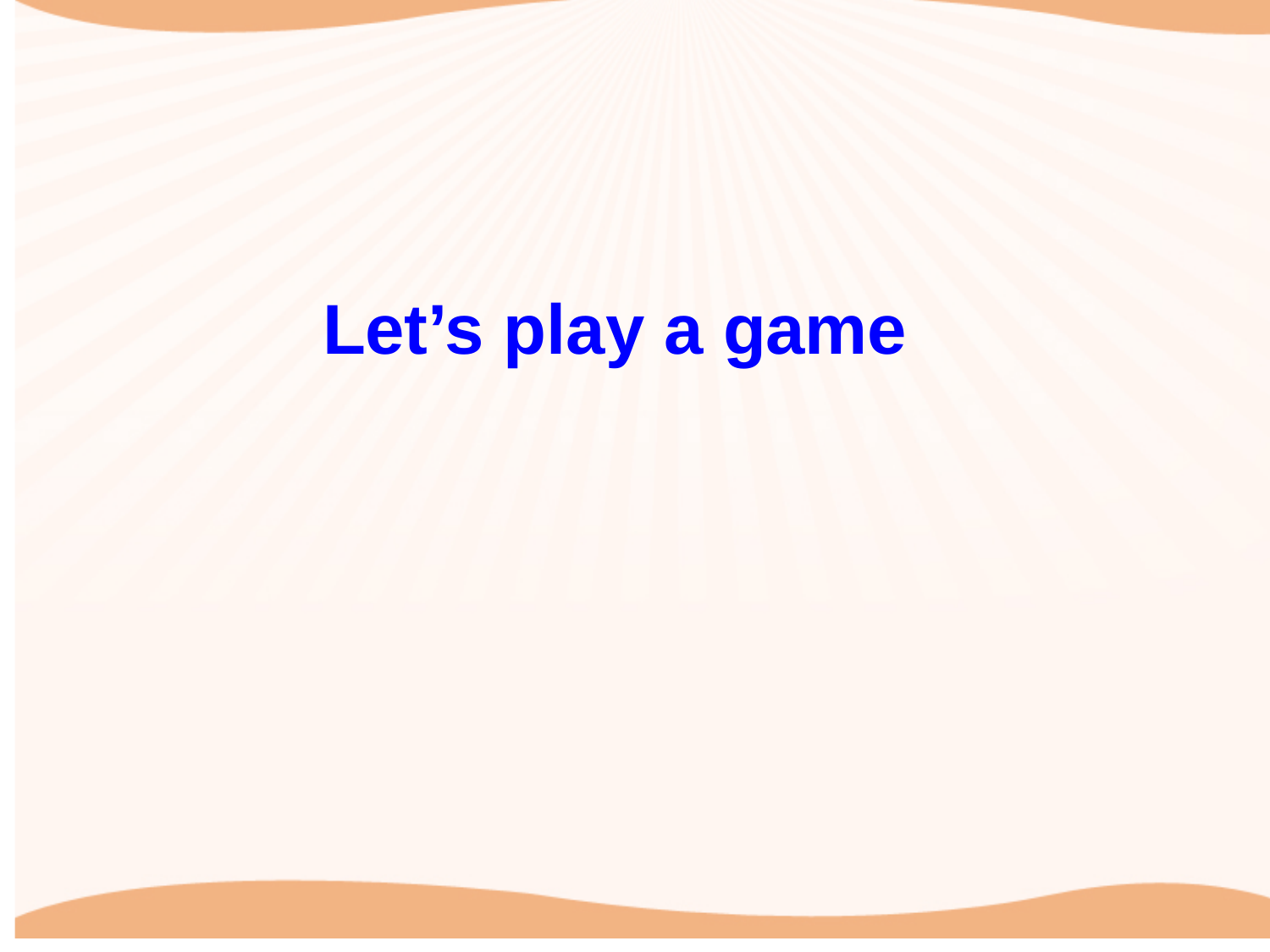

游戏玩法：教师发问：Where are you from? 并把小纸袋丢出去给任意一个学生，接到小纸袋的学生抽出一张纸片，并根据该纸片上的国旗卡片回答：I’m from...答对问题后该学生把小纸袋丢出去给另一个学生，并继续发问：Are you from China? Where are you from? 超时或答错则被判出局。
Let’s play a game